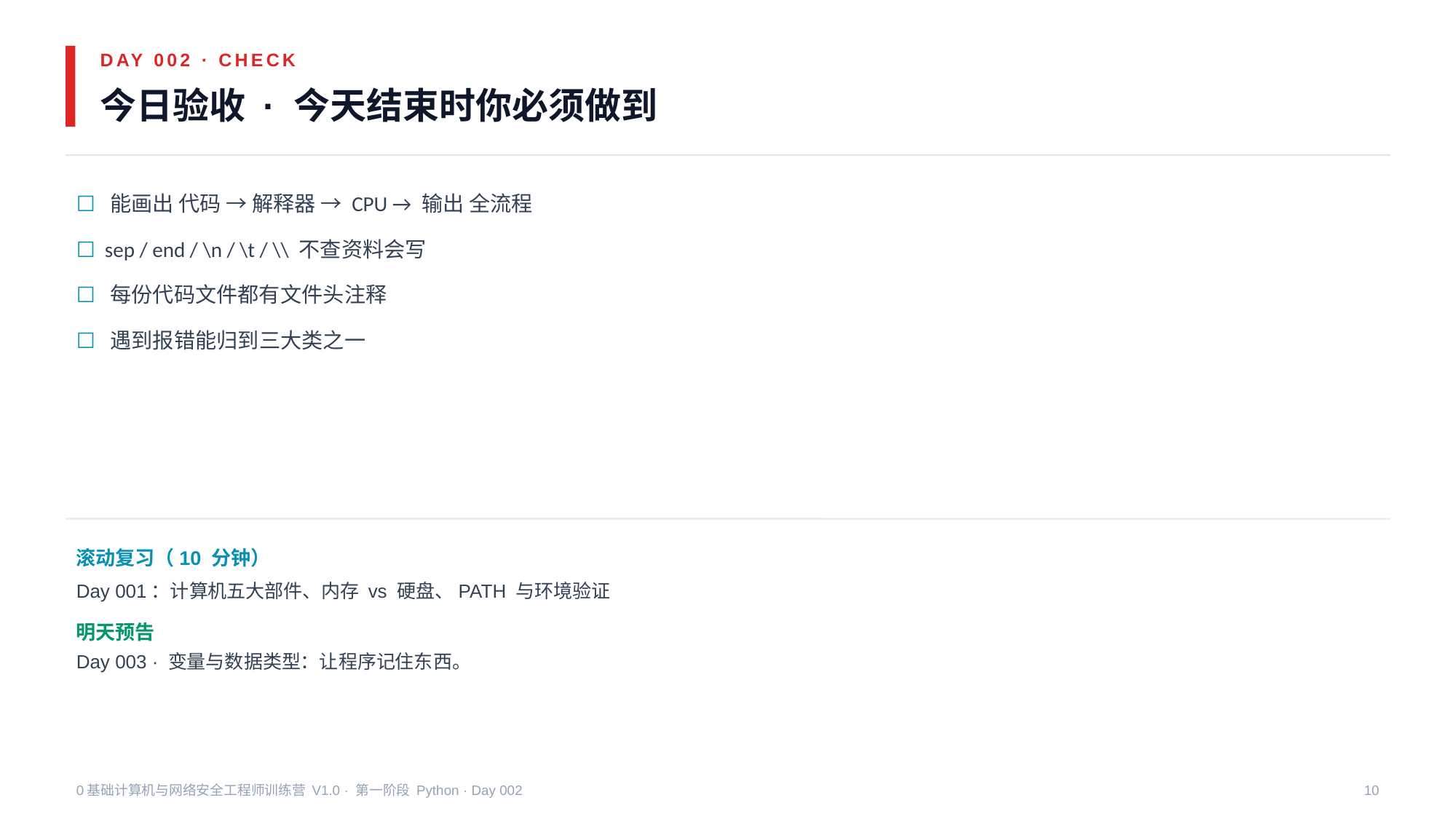

DAY 002 · CHECK

今日验收 · 今天结束时你必须做到

☐  能画出 代码 → 解释器 → CPU → 输出 全流程
☐  sep / end / \n / \t / \\ 不查资料会写
☐  每份代码文件都有文件头注释
☐  遇到报错能归到三大类之一

滚动复习（10 分钟）
Day 001：计算机五大部件、内存 vs 硬盘、PATH 与环境验证
明天预告
Day 003 · 变量与数据类型：让程序记住东西。
0基础计算机与网络安全工程师训练营 V1.0 · 第一阶段 Python · Day 002
10